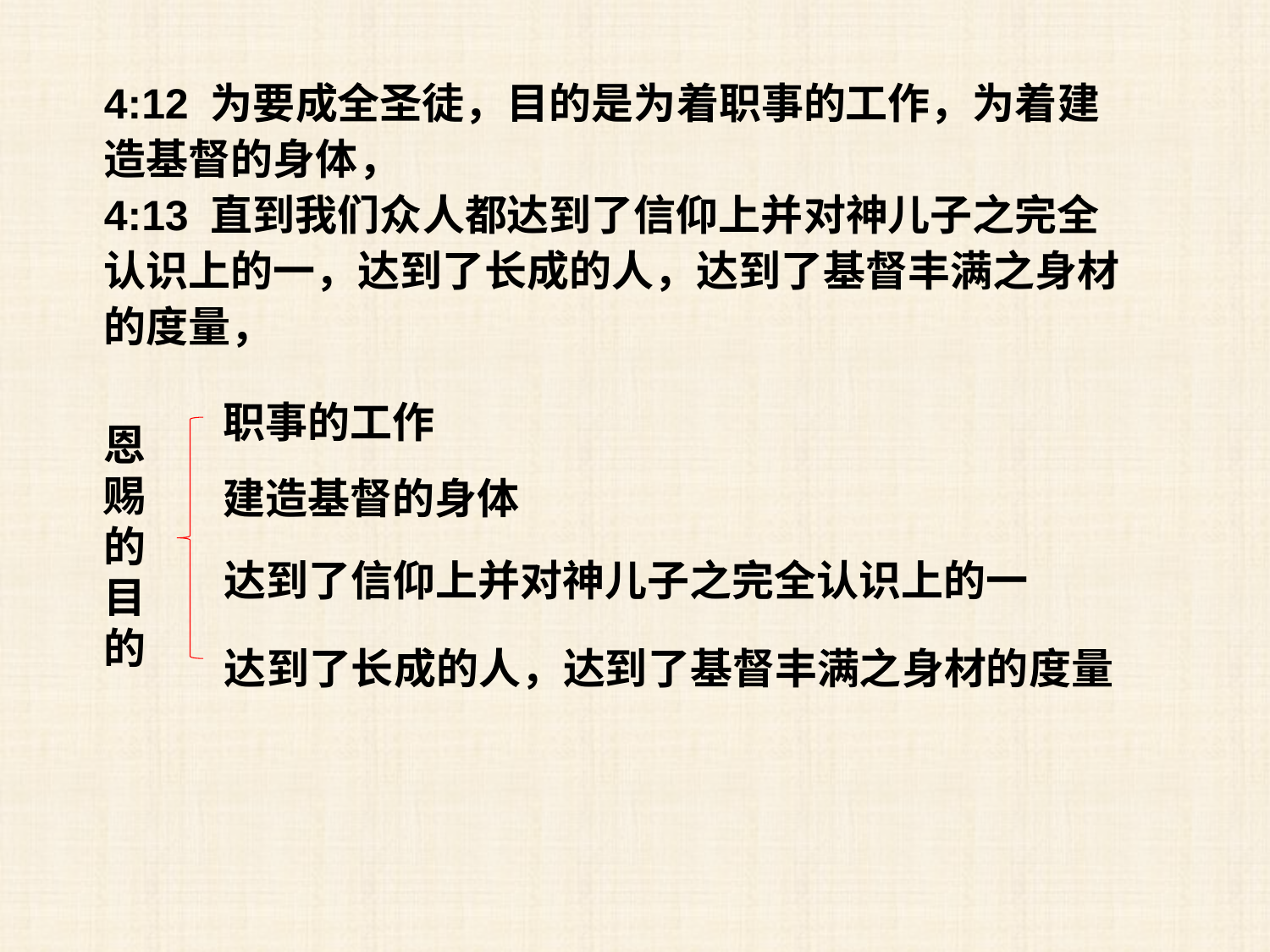

4:12 为要成全圣徒，目的是为着职事的工作，为着建造基督的身体，
4:13 直到我们众人都达到了信仰上并对神儿子之完全认识上的一，达到了长成的人，达到了基督丰满之身材的度量，
职事的工作
恩赐的目的

建造基督的身体
达到了信仰上并对神儿子之完全认识上的一
达到了长成的人，达到了基督丰满之身材的度量